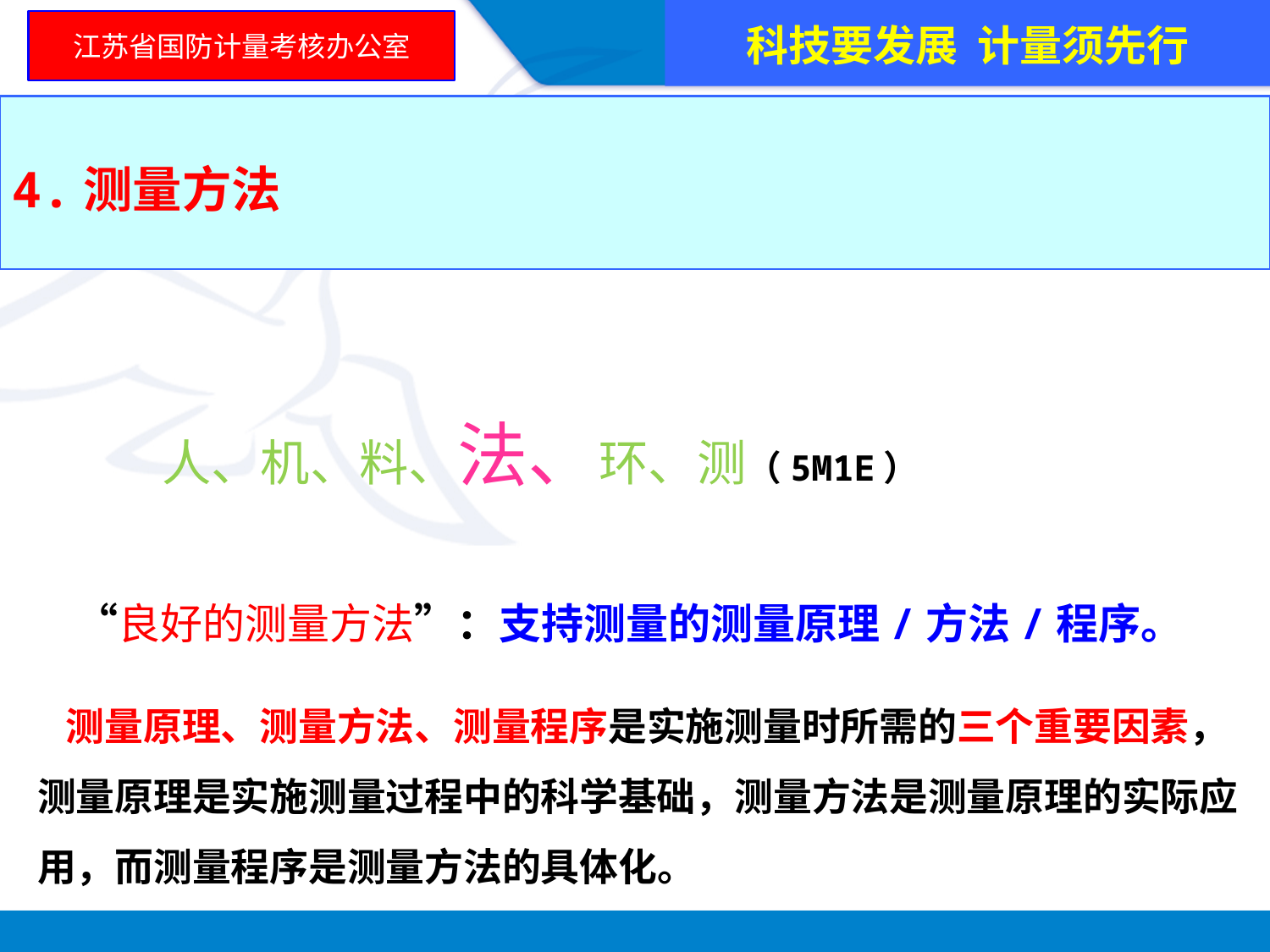

科技要发展  计量须先行
江苏省国防计量考核办公室
4.测量方法

            人、机、料、法、环、测（5M1E）
    “良好的测量方法”：支持测量的测量原理/方法/程序。
   测量原理、测量方法、测量程序是实施测量时所需的三个重要因素，测量原理是实施测量过程中的科学基础，测量方法是测量原理的实际应用，而测量程序是测量方法的具体化。